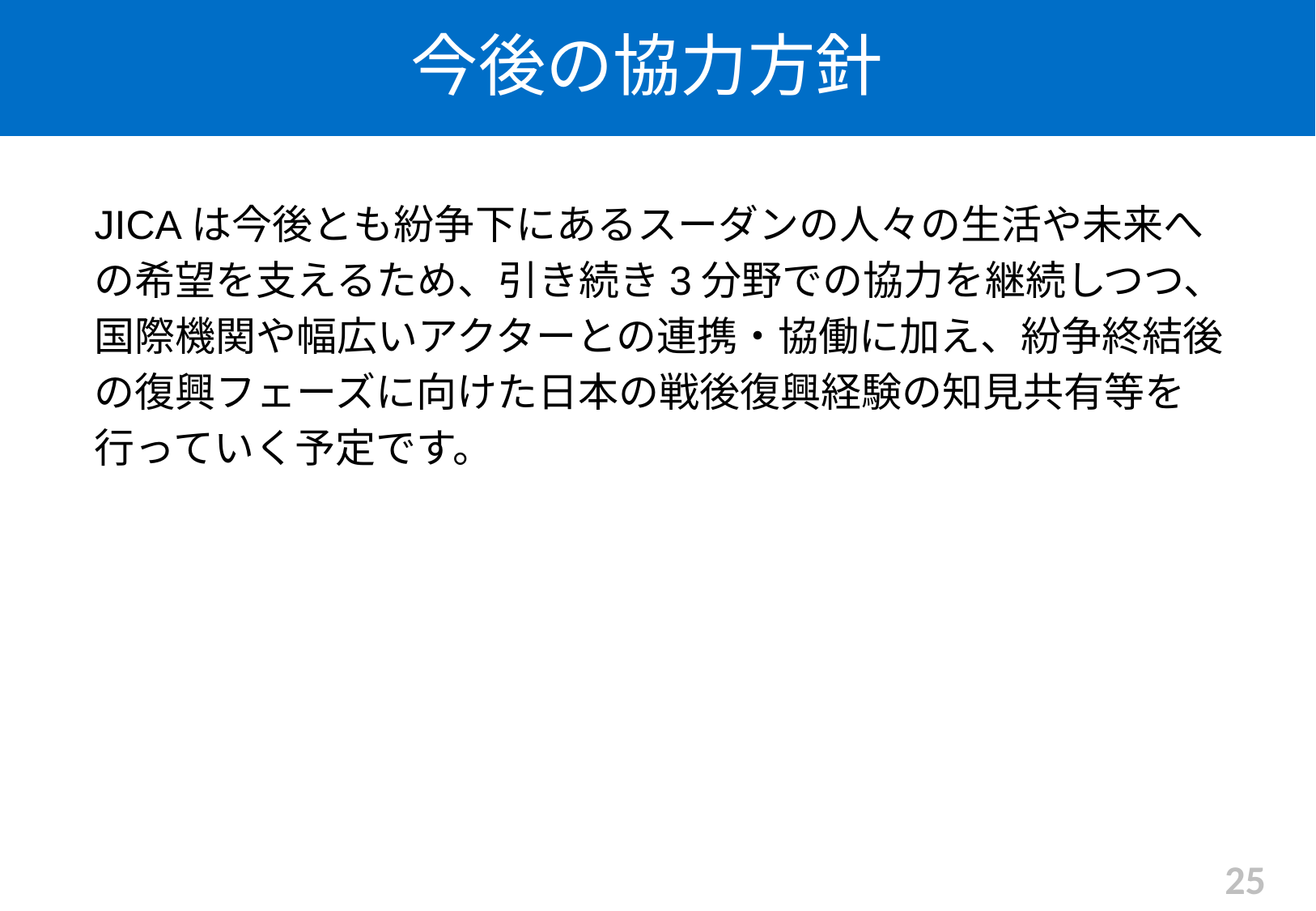

# 今後の協力方針
JICAは今後とも紛争下にあるスーダンの人々の生活や未来への希望を支えるため、引き続き3分野での協力を継続しつつ、国際機関や幅広いアクターとの連携・協働に加え、紛争終結後の復興フェーズに向けた日本の戦後復興経験の知見共有等を行っていく予定です。るスーダンの人々の生活や未来への希望を支えるため、引き続き3分野での協力を継続しつつ、国際機関や幅広いアクターとの連携・協働に加え、紛争終結後の復興フェーズに向けた日本の戦後復興経験の知見共有等を

25